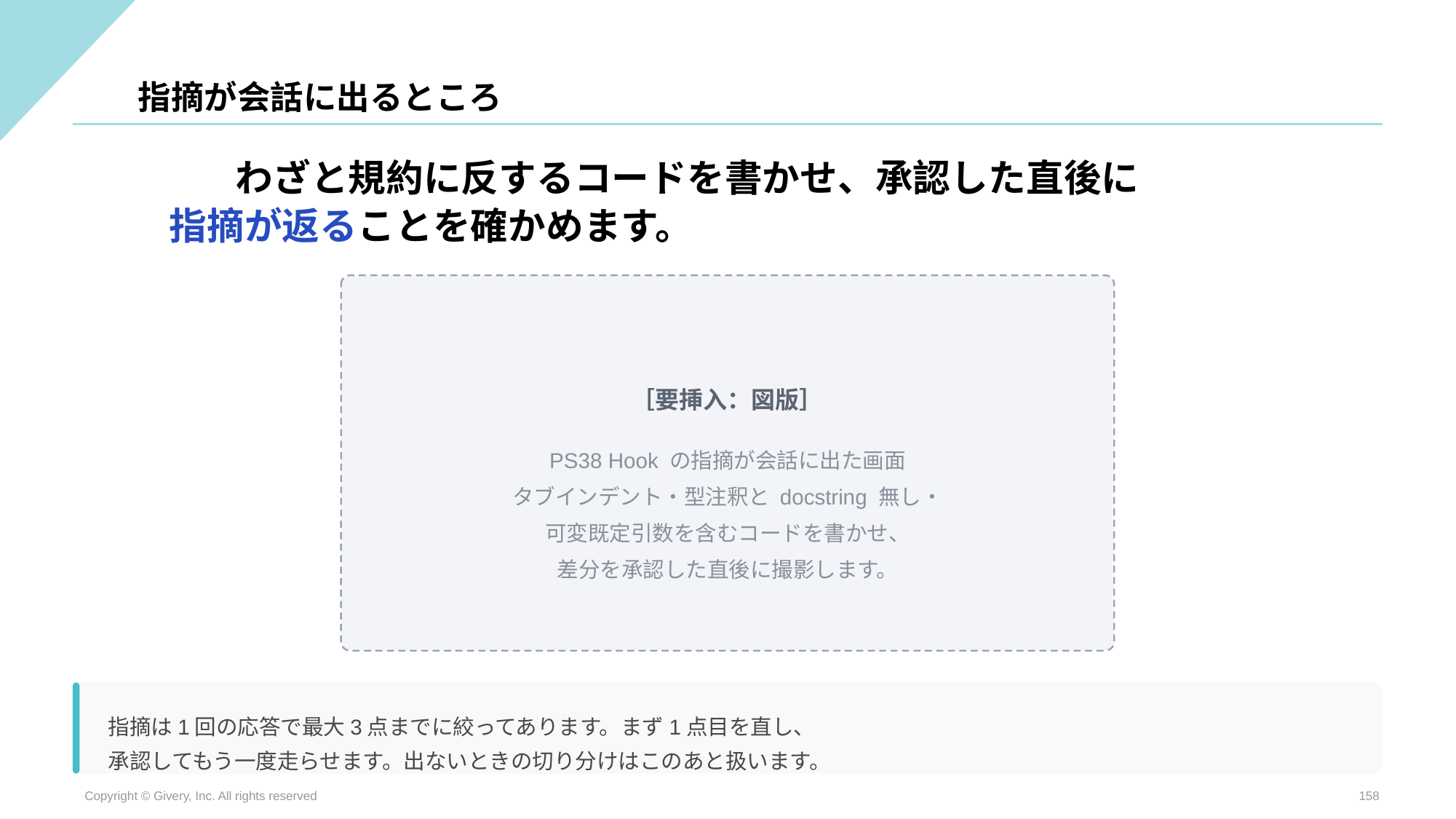

指摘が会話に出るところ

わざと規約に反するコードを書かせ、承認した直後に
指摘が返ることを確かめます。

［要挿入：図版］
PS38 Hook の指摘が会話に出た画面
タブインデント・型注釈と docstring 無し・
可変既定引数を含むコードを書かせ、
差分を承認した直後に撮影します。

指摘は1回の応答で最大3点までに絞ってあります。まず1点目を直し、
承認してもう一度走らせます。出ないときの切り分けはこのあと扱います。
Copyright © Givery, Inc. All rights reserved
158